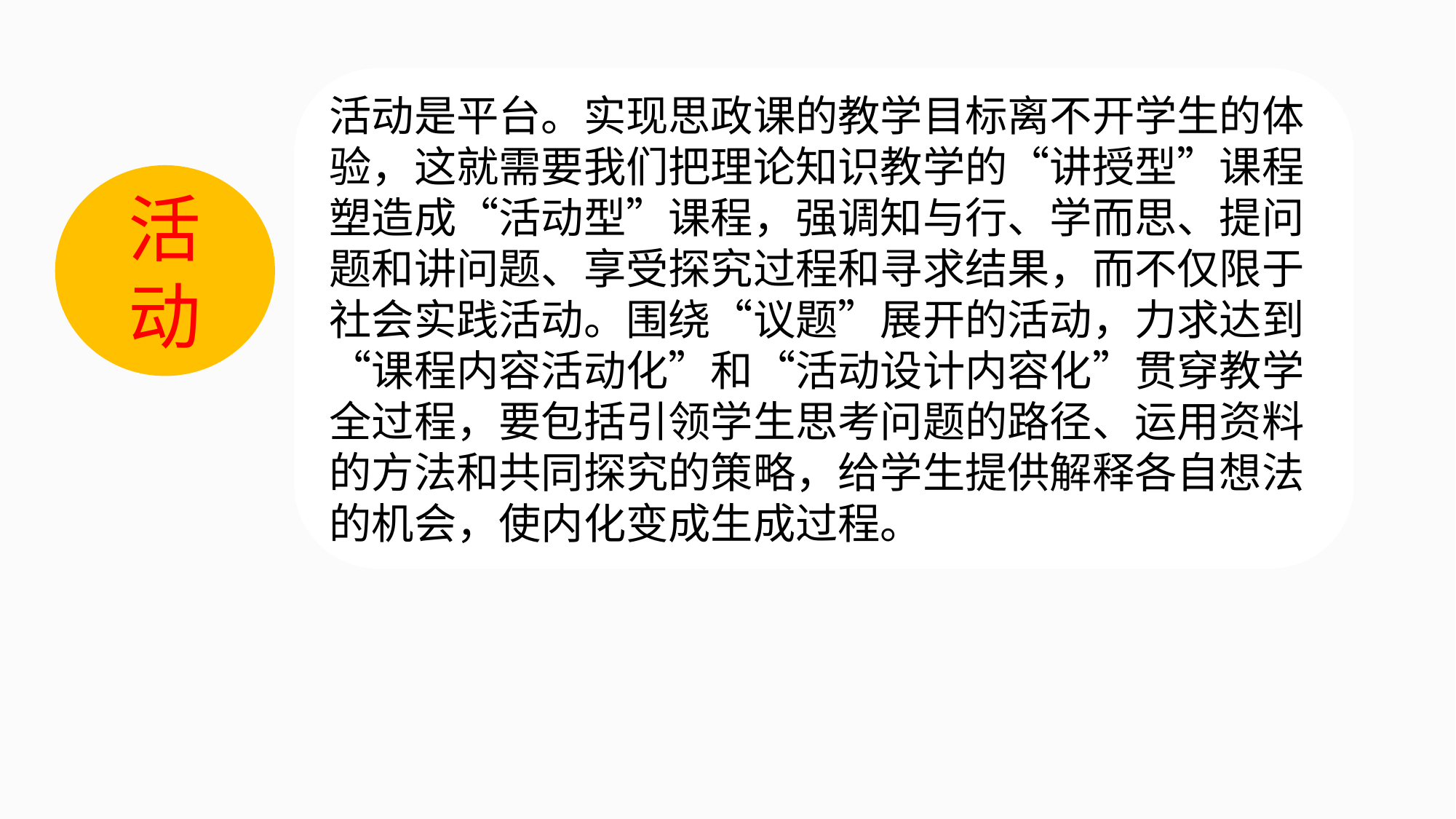

活动是平台。实现思政课的教学目标离不开学生的体验，这就需要我们把理论知识教学的“讲授型”课程塑造成“活动型”课程，强调知与行、学而思、提问题和讲问题、享受探究过程和寻求结果，而不仅限于社会实践活动。围绕“议题”展开的活动，力求达到“课程内容活动化”和“活动设计内容化”贯穿教学全过程，要包括引领学生思考问题的路径、运用资料的方法和共同探究的策略，给学生提供解释各自想法的机会，使内化变成生成过程。
活动